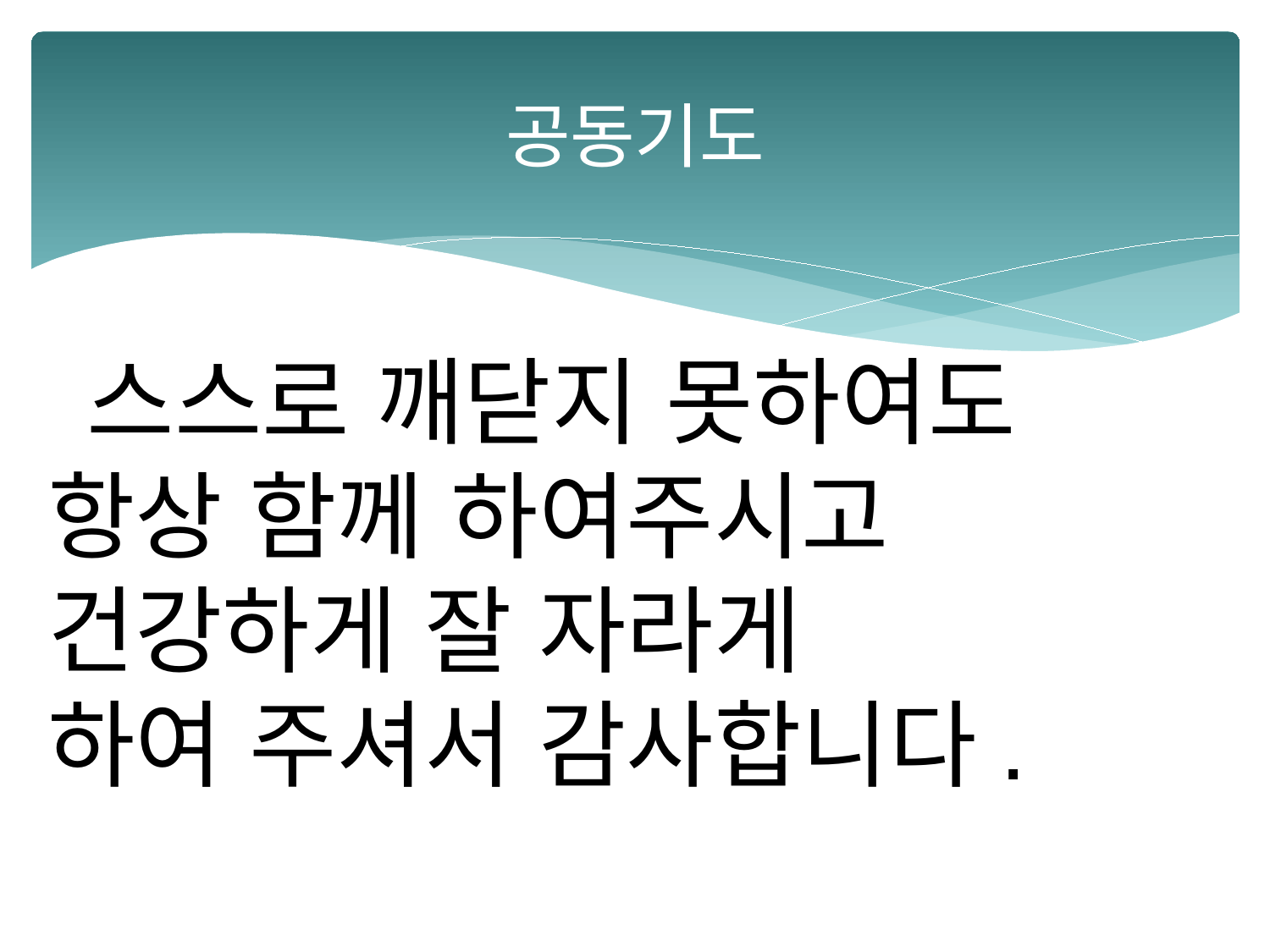

# 공동기도

 스스로 깨닫지 못하여도
항상 함께 하여주시고
건강하게 잘 자라게
하여 주셔서 감사합니다.